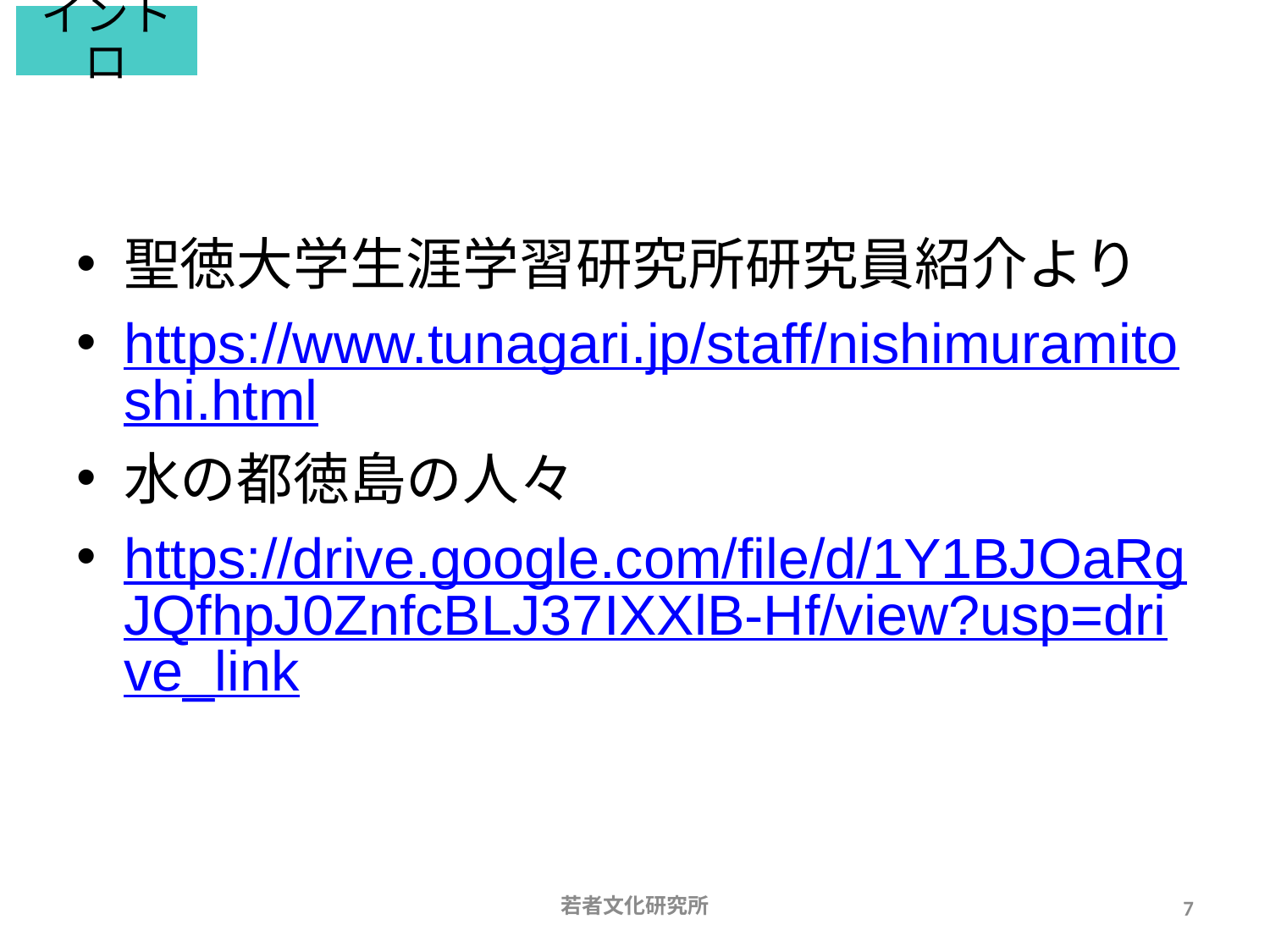

イントロ

# 自己紹介
聖徳大学生涯学習研究所研究員紹介より
https://www.tunagari.jp/staff/nishimuramitoshi.html
水の都徳島の人々
https://drive.google.com/file/d/1Y1BJOaRgJQfhpJ0ZnfcBLJ37IXXlB-Hf/view?usp=drive_link

若者文化研究所
7